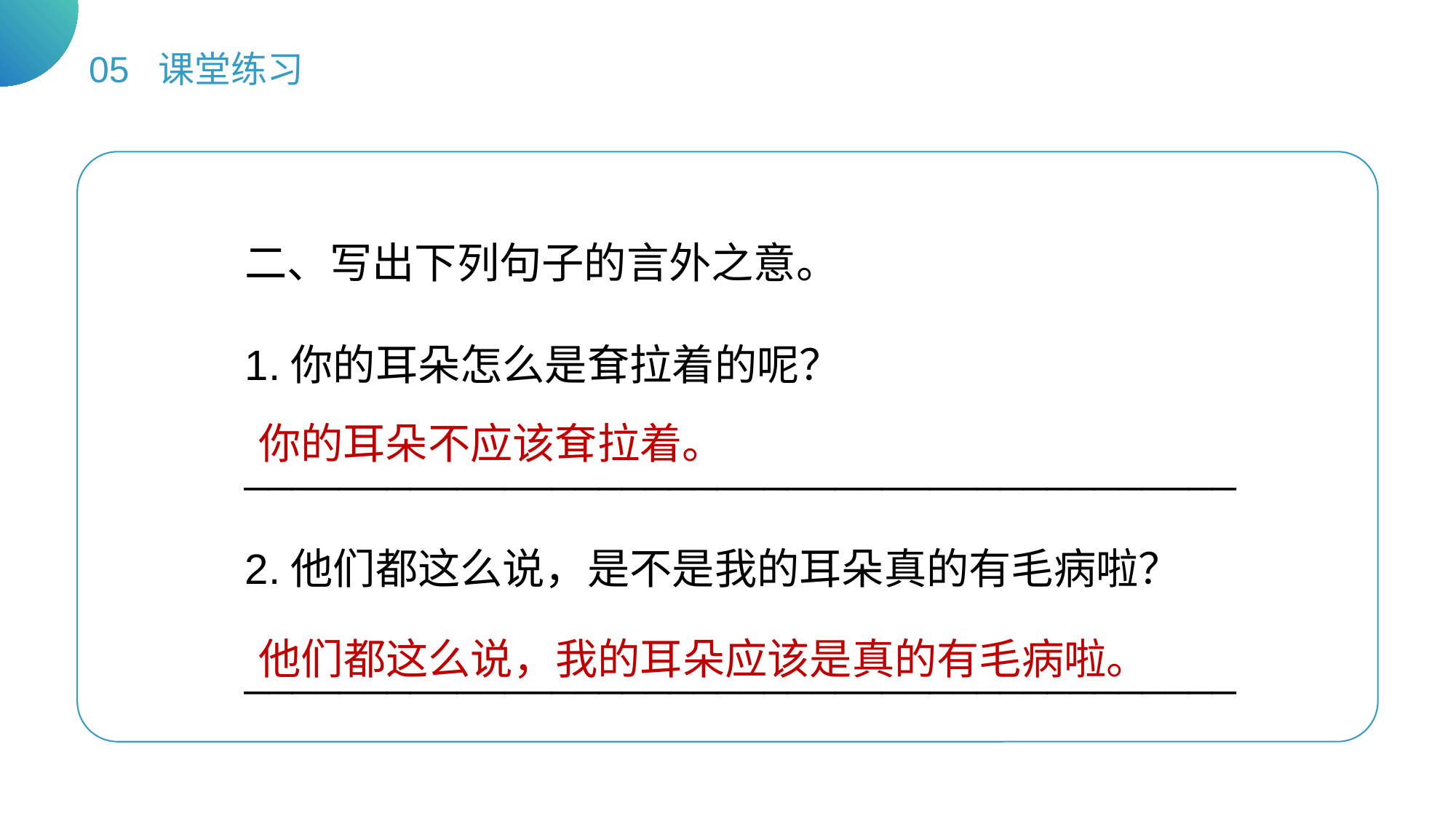

05  课堂练习
二、写出下列句子的言外之意。
1.你的耳朵怎么是耷拉着的呢？
__________________________________________
2.他们都这么说，是不是我的耳朵真的有毛病啦？__________________________________________
你的耳朵不应该耷拉着。
他们都这么说，我的耳朵应该是真的有毛病啦。